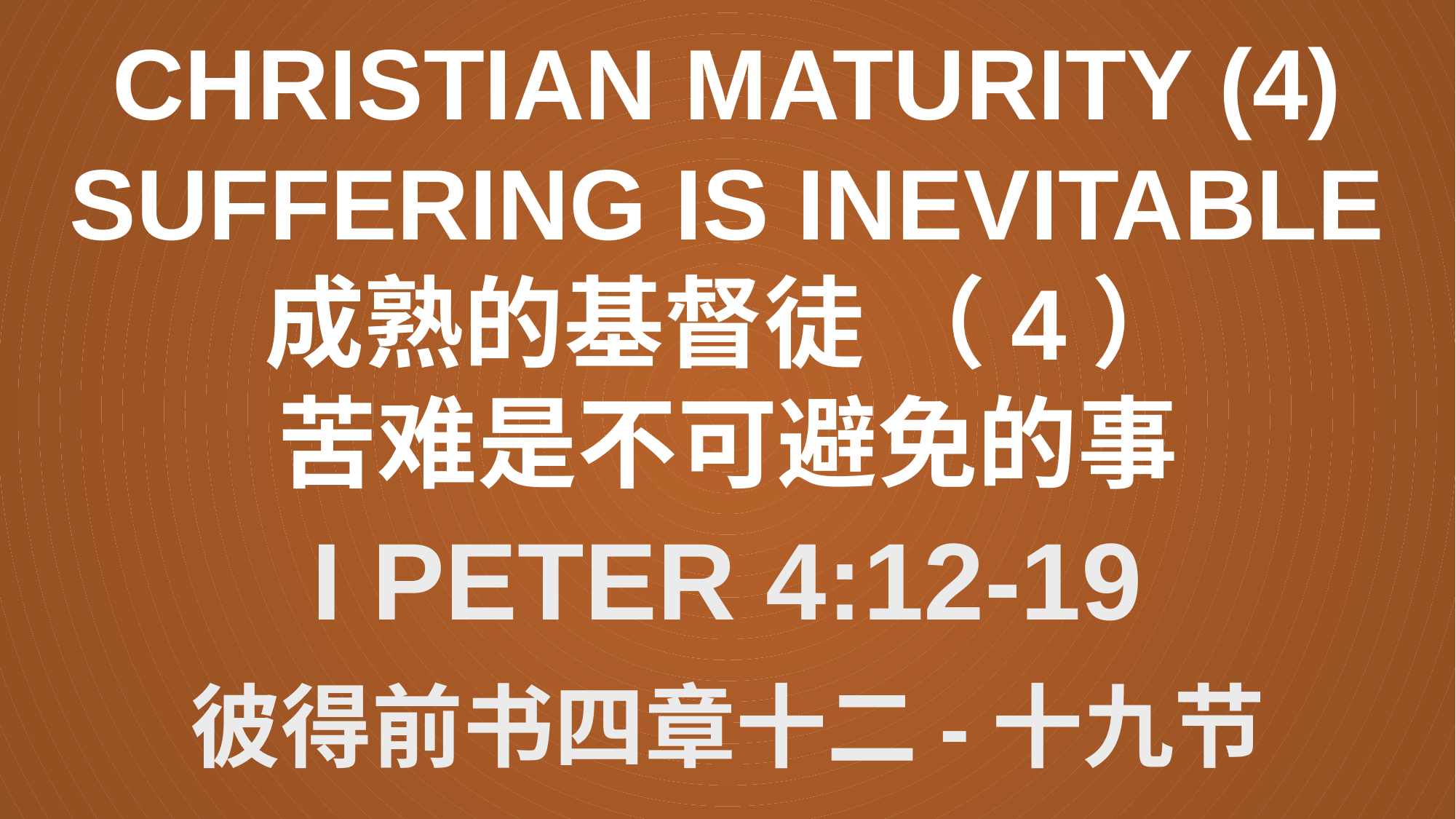

# CHRISTIAN MATURITY (4) SUFFERING IS INEVITABLE 成熟的基督徒 （4） 苦难是不可避免的事
I PETER 4:12-19
彼得前书四章十二-十九节